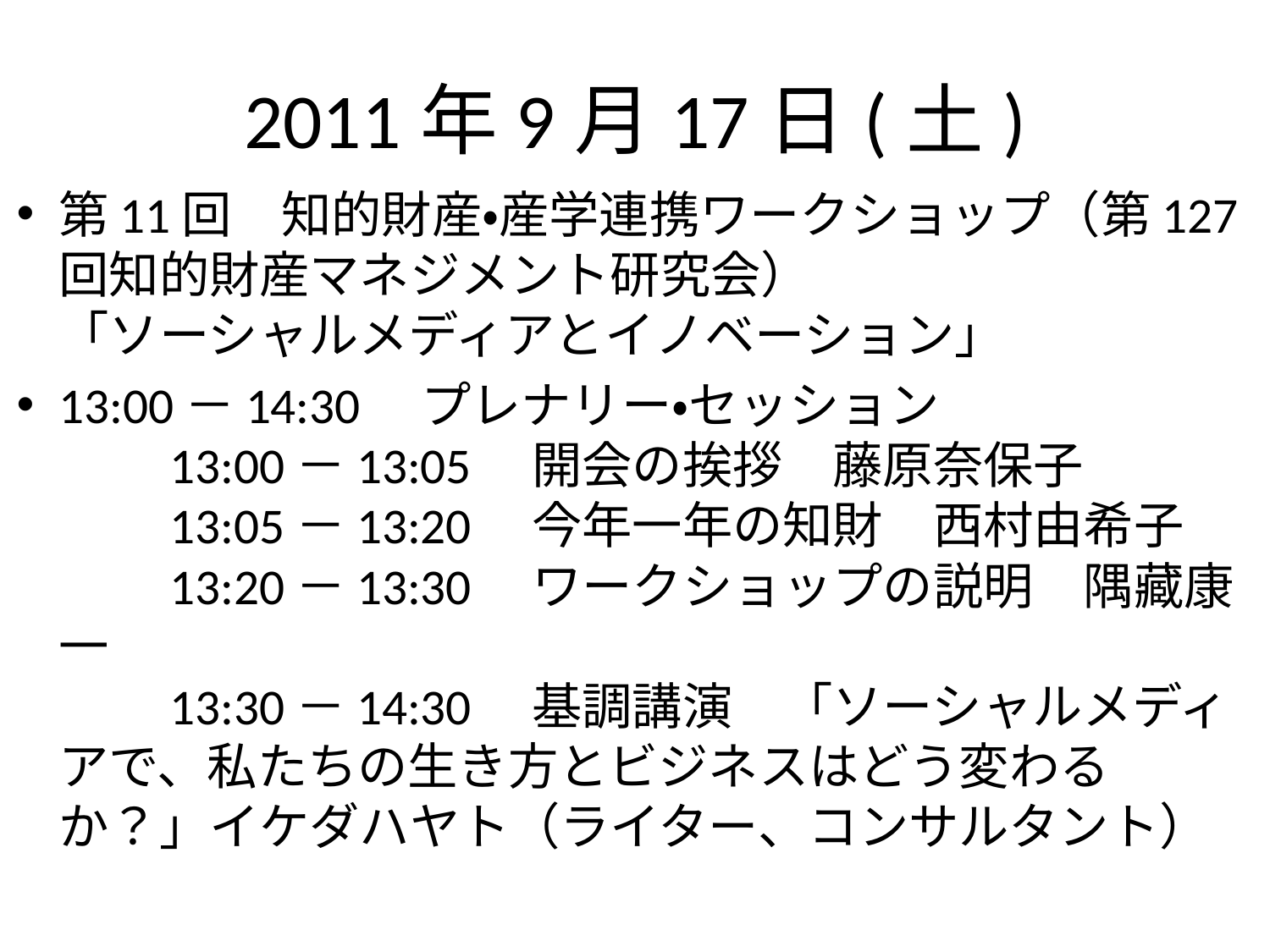

# 2011年9月17日(土)
第11回　知的財産・産学連携ワークショップ（第127回知的財産マネジメント研究会）
「ソーシャルメディアとイノベーション」
13:00－14:30　プレナリー・セッション
　　13:00－13:05　開会の挨拶　藤原奈保子
　　13:05－13:20　今年一年の知財　西村由希子
　　13:20－13:30　ワークショップの説明　隅藏康一
　　13:30－14:30　基調講演　「ソーシャルメディアで、私たちの生き方とビジネスはどう変わるか？」イケダハヤト（ライター、コンサルタント）